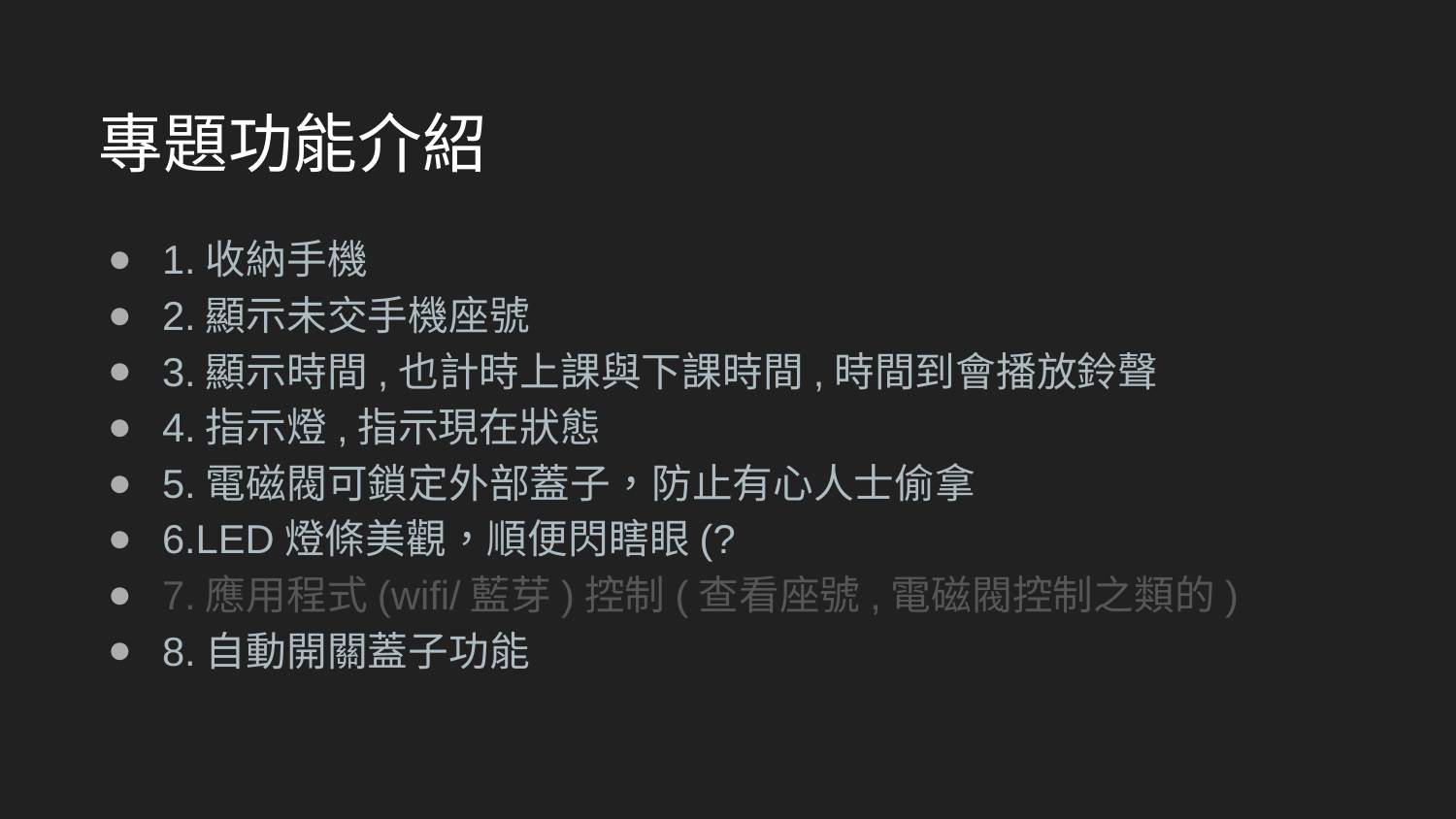

# 專題功能介紹
1.收納手機
2.顯示未交手機座號
3.顯示時間,也計時上課與下課時間,時間到會播放鈴聲
4.指示燈,指示現在狀態
5.電磁閥可鎖定外部蓋子，防止有心人士偷拿
6.LED燈條美觀，順便閃瞎眼(?
7.應用程式(wifi/藍芽)控制(查看座號,電磁閥控制之類的)
8.自動開關蓋子功能